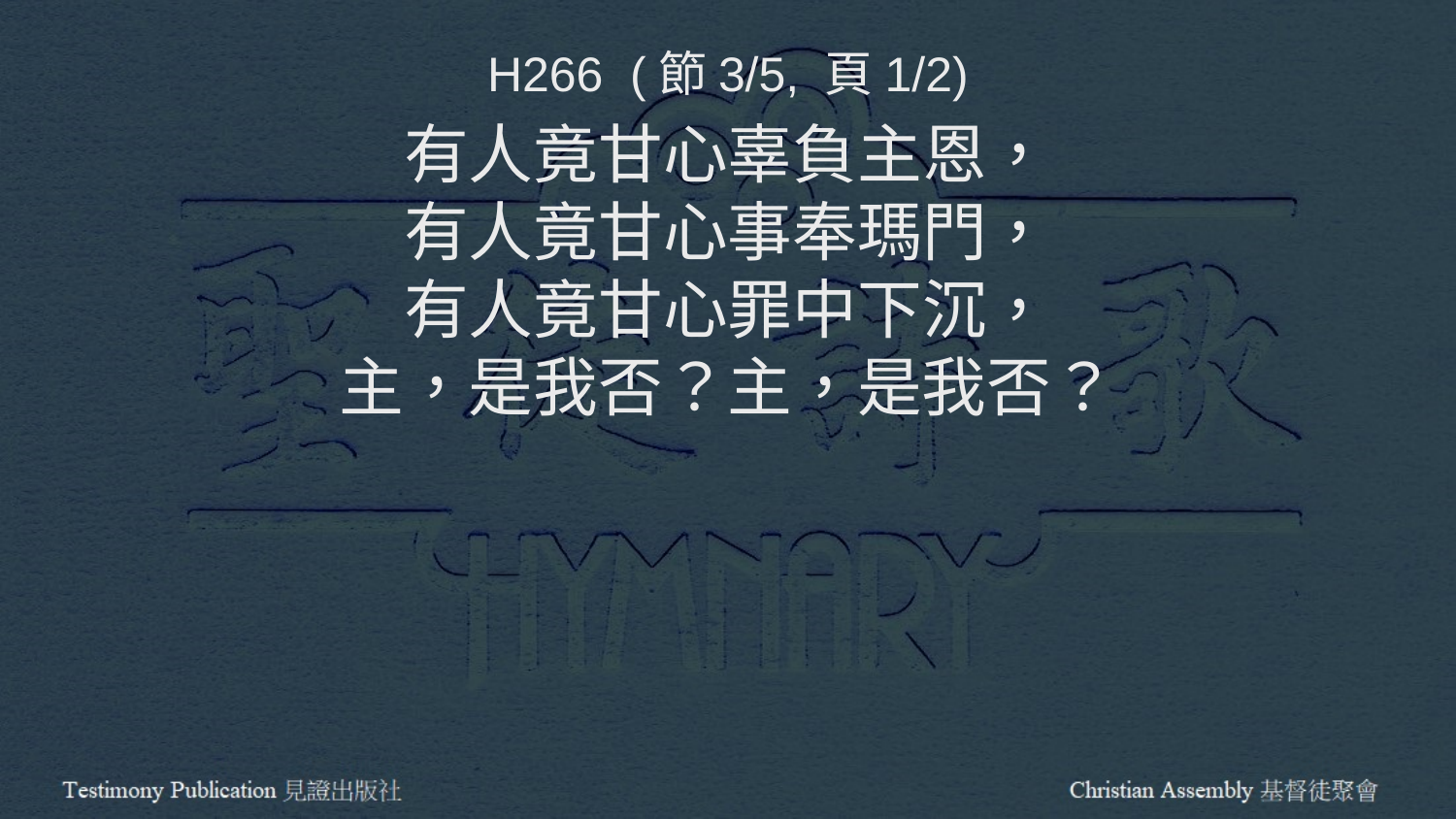

H266  (節3/5, 頁1/2)
有人竟甘心辜負主恩，
有人竟甘心事奉瑪門，
有人竟甘心罪中下沉，
主，是我否？主，是我否？